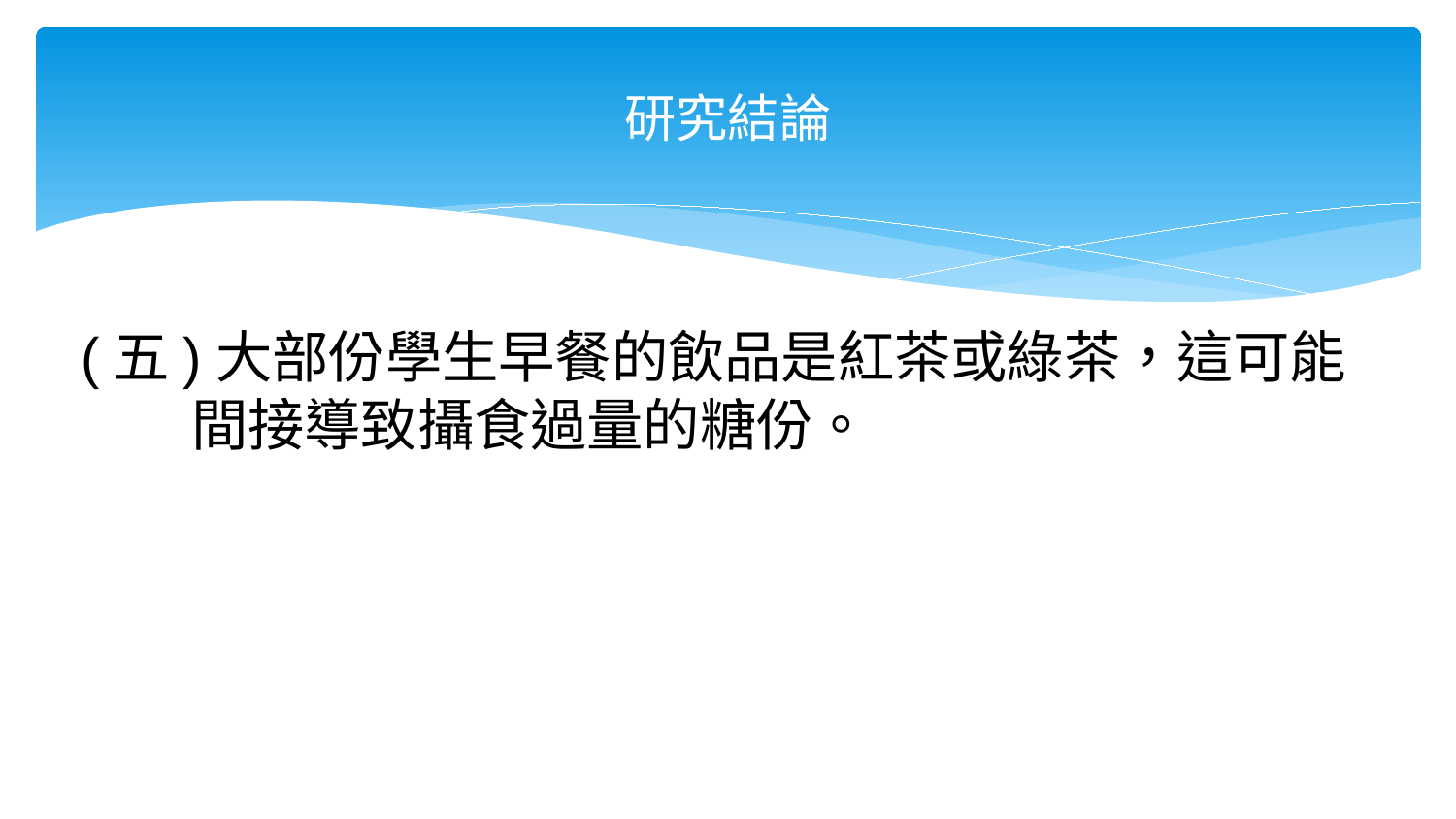

# 研究結論

(五)大部份學生早餐的飲品是紅茶或綠茶，這可能間接導致攝食過量的糖份。